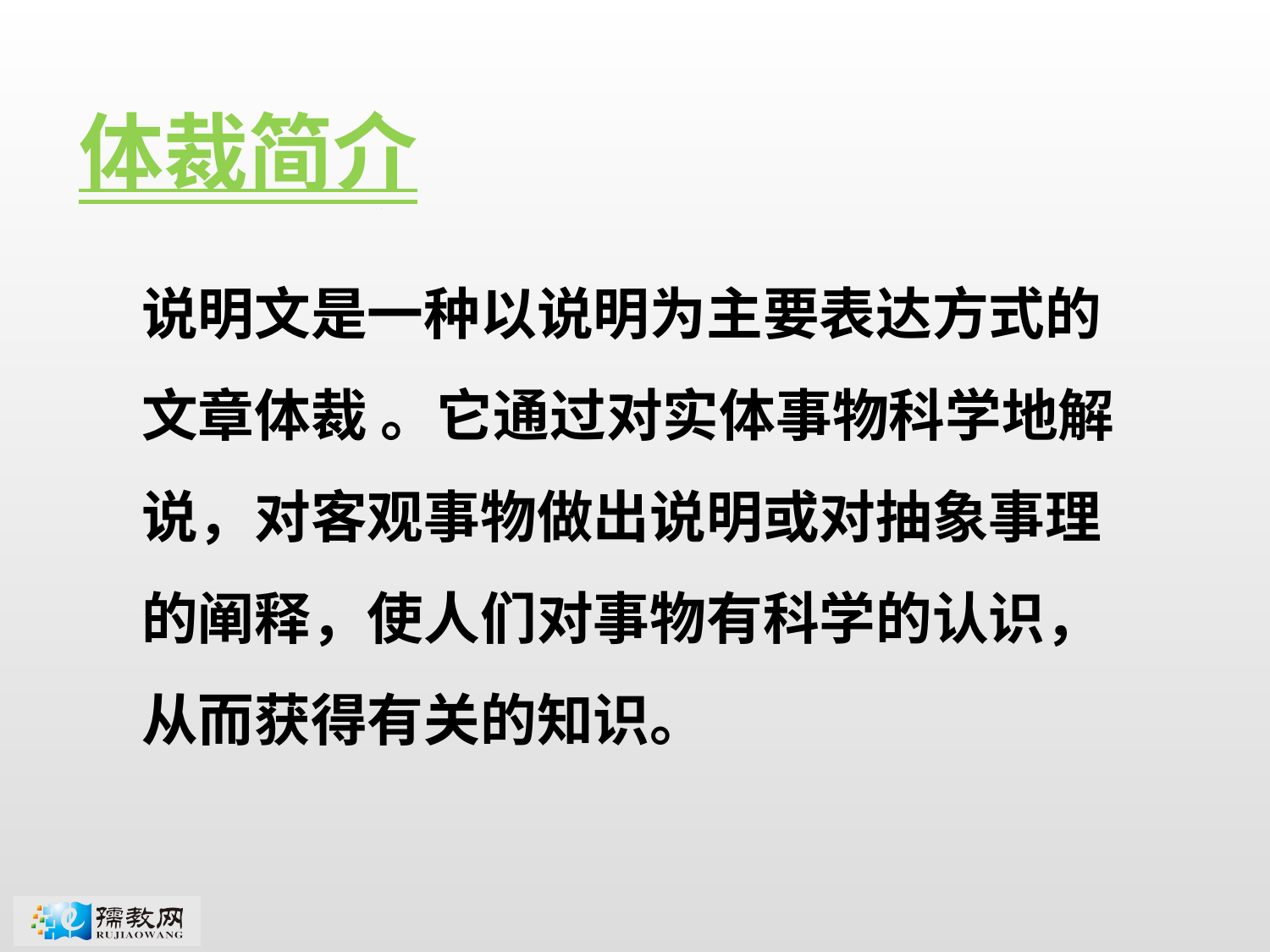

体裁简介

说明文是一种以说明为主要表达方式的文章体裁 。它通过对实体事物科学地解说，对客观事物做出说明或对抽象事理的阐释，使人们对事物有科学的认识，从而获得有关的知识。